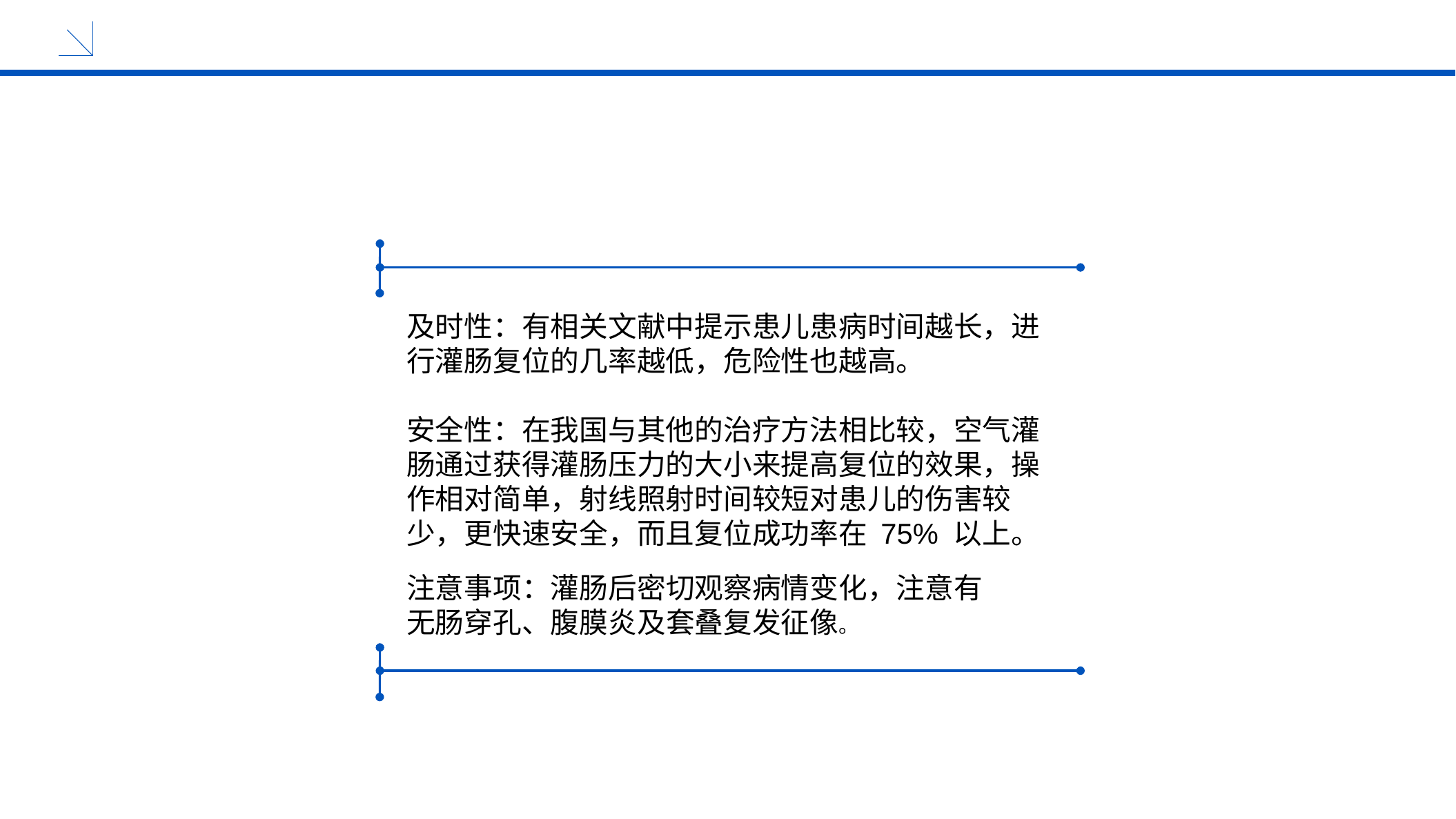

及时性：有相关文献中提示患儿患病时间越长，进行灌肠复位的几率越低，危险性也越高。

安全性：在我国与其他的治疗方法相比较，空气灌肠通过获得灌肠压力的大小来提高复位的效果，操作相对简单，射线照射时间较短对患儿的伤害较少，更快速安全，而且复位成功率在 75% 以上。
注意事项：灌肠后密切观察病情变化，注意有无肠穿孔、腹膜炎及套叠复发征像。